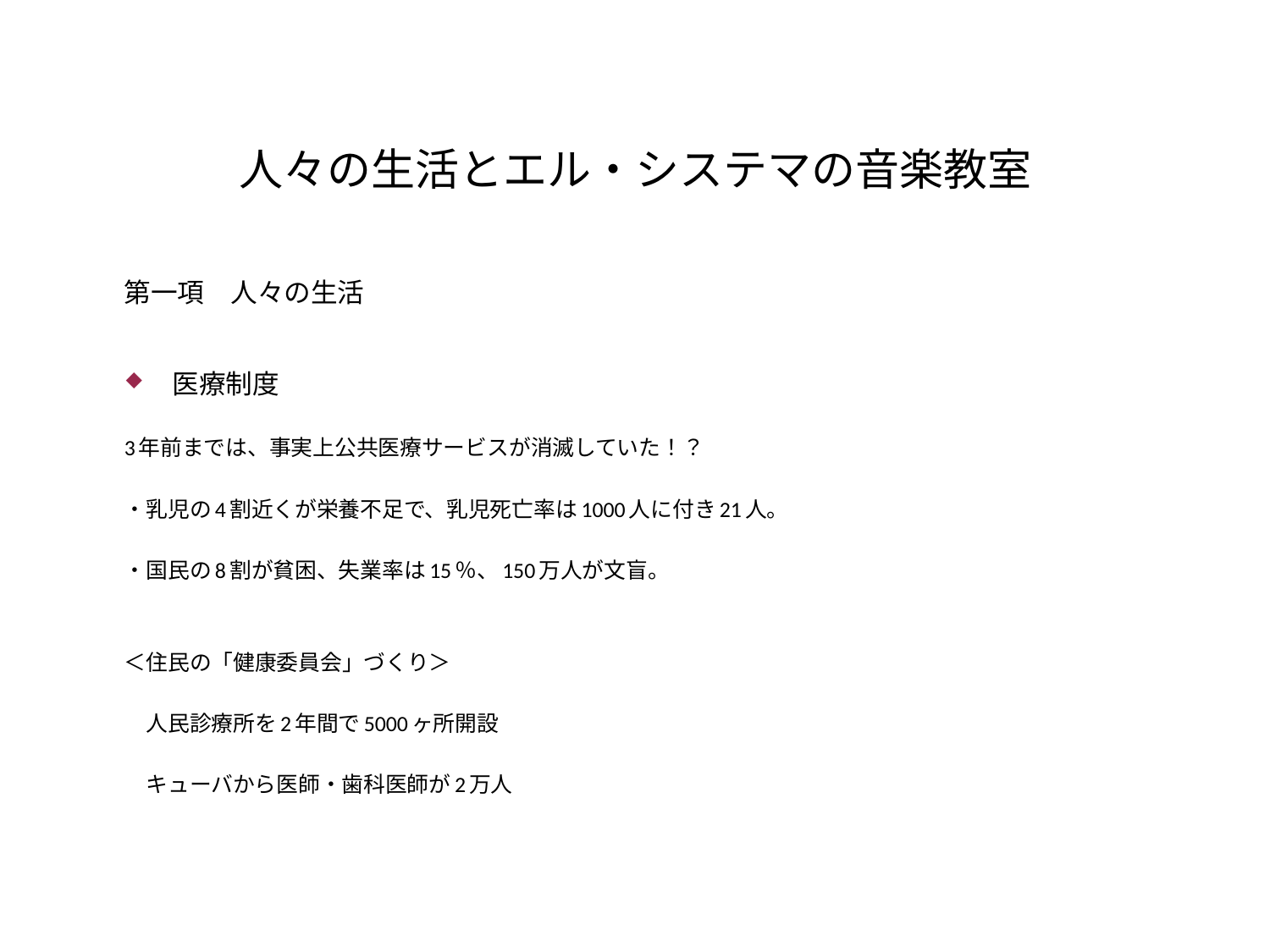

# 人々の生活とエル・システマの音楽教室
第一項　人々の生活

医療制度

3年前までは、事実上公共医療サービスが消滅していた！？

・乳児の4割近くが栄養不足で、乳児死亡率は1000人に付き21人。

・国民の8割が貧困、失業率は15％、150万人が文盲。

＜住民の「健康委員会」づくり＞

　人民診療所を2年間で5000ヶ所開設

　キューバから医師・歯科医師が2万人